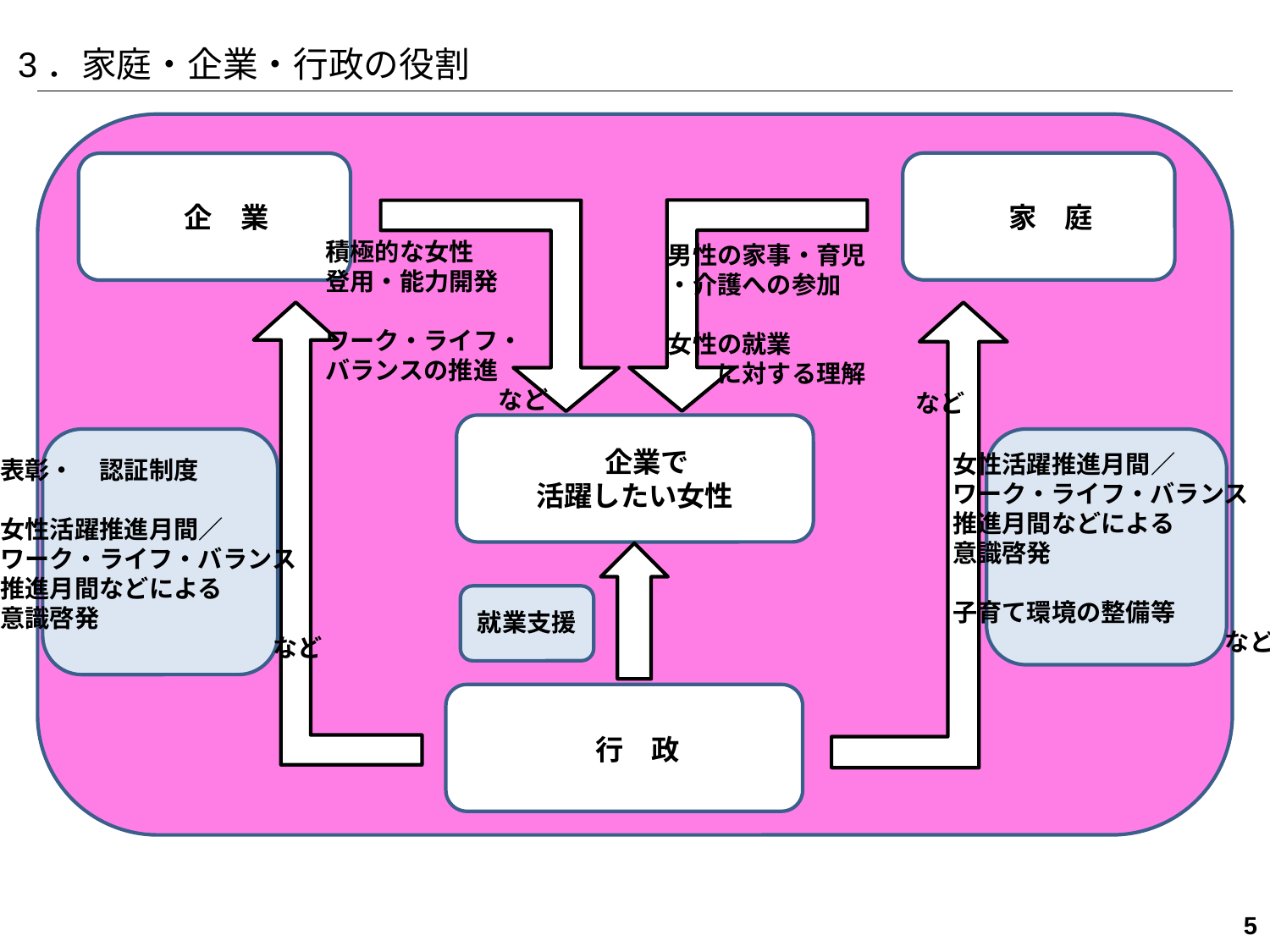

3．家庭・企業・行政の役割

H家　庭
H企　業

積極的な女性
登用・能力開発

ワーク・ライフ・
バランスの推進
　　　　　　　など

男性の家事・育児
・介護への参加

女性の就業
　　に対する理解
　　　　　　　　　　など

H企業で
活躍したい女性

女性活躍推進月間／
ワーク・ライフ・バランス
推進月間などによる
意識啓発

子育て環境の整備等
　　　　　　　　　　　など
表彰・　認証制度

女性活躍推進月間／
ワーク・ライフ・バランス
推進月間などによる
意識啓発
　　　　　　　　　　　など

就業支援
H行　政
5